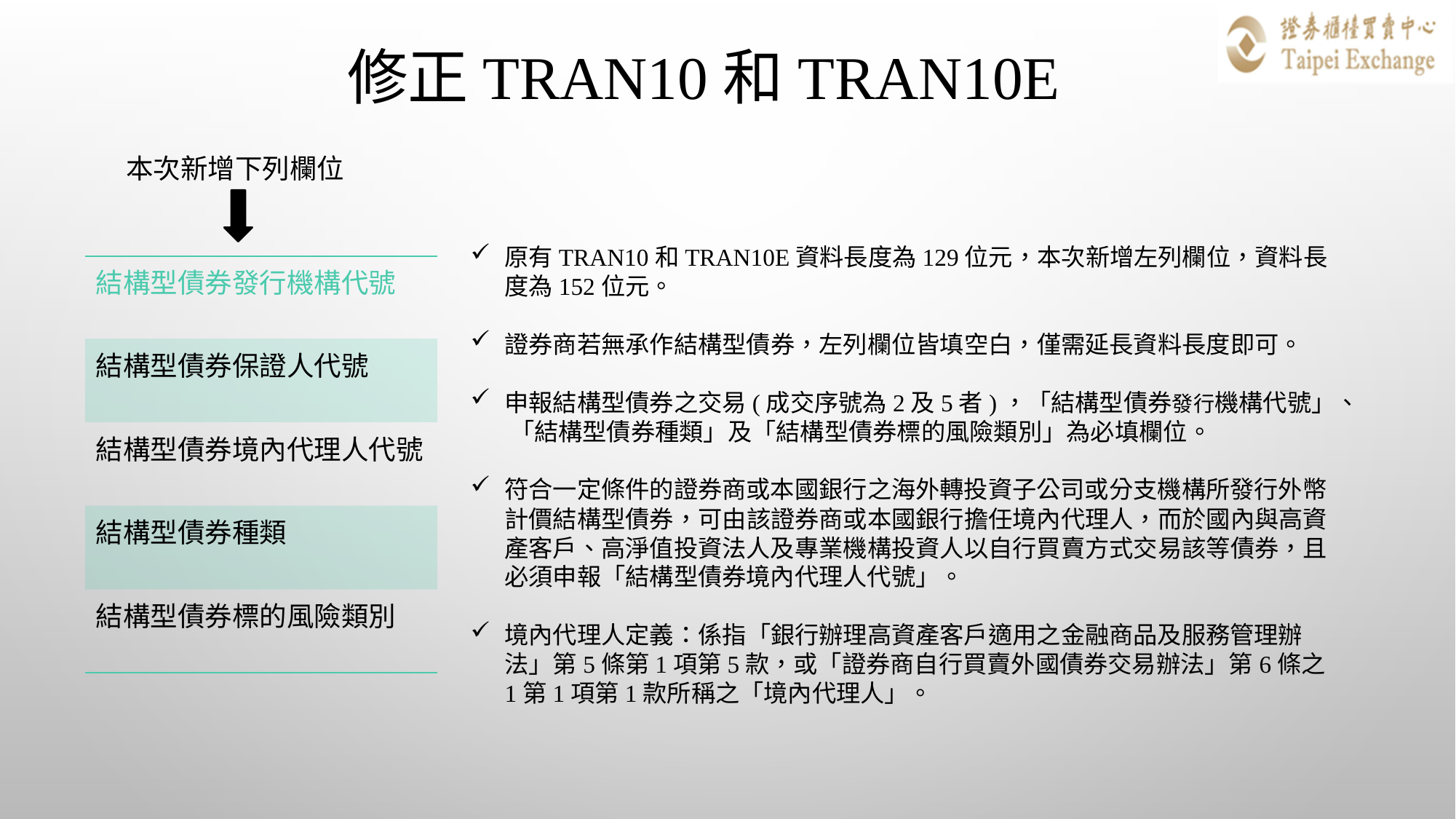

# 修正TRAN10和TRAN10E
本次新增下列欄位

原有TRAN10和TRAN10E資料長度為129位元，本次新增左列欄位，資料長度為152位元。

證券商若無承作結構型債券，左列欄位皆填空白，僅需延長資料長度即可。

申報結構型債券之交易(成交序號為2及5者)，「結構型債券發行機構代號」、 「結構型債券種類」及「結構型債券標的風險類別」為必填欄位。

符合一定條件的證券商或本國銀行之海外轉投資子公司或分支機構所發行外幣計價結構型債券，可由該證券商或本國銀行擔任境內代理人，而於國內與高資產客戶、高淨值投資法人及專業機構投資人以自行買賣方式交易該等債券，且必須申報「結構型債券境內代理人代號」。

境內代理人定義：係指「銀行辦理高資產客戶適用之金融商品及服務管理辦法」第5條第1項第5款，或「證券商自行買賣外國債券交易辦法」第6條之1第1項第1款所稱之「境內代理人」。

| 結構型債券發行機構代號 |
| --- |
| 結構型債券保證人代號 |
| 結構型債券境內代理人代號 |
| 結構型債券種類 |
| 結構型債券標的風險類別 |